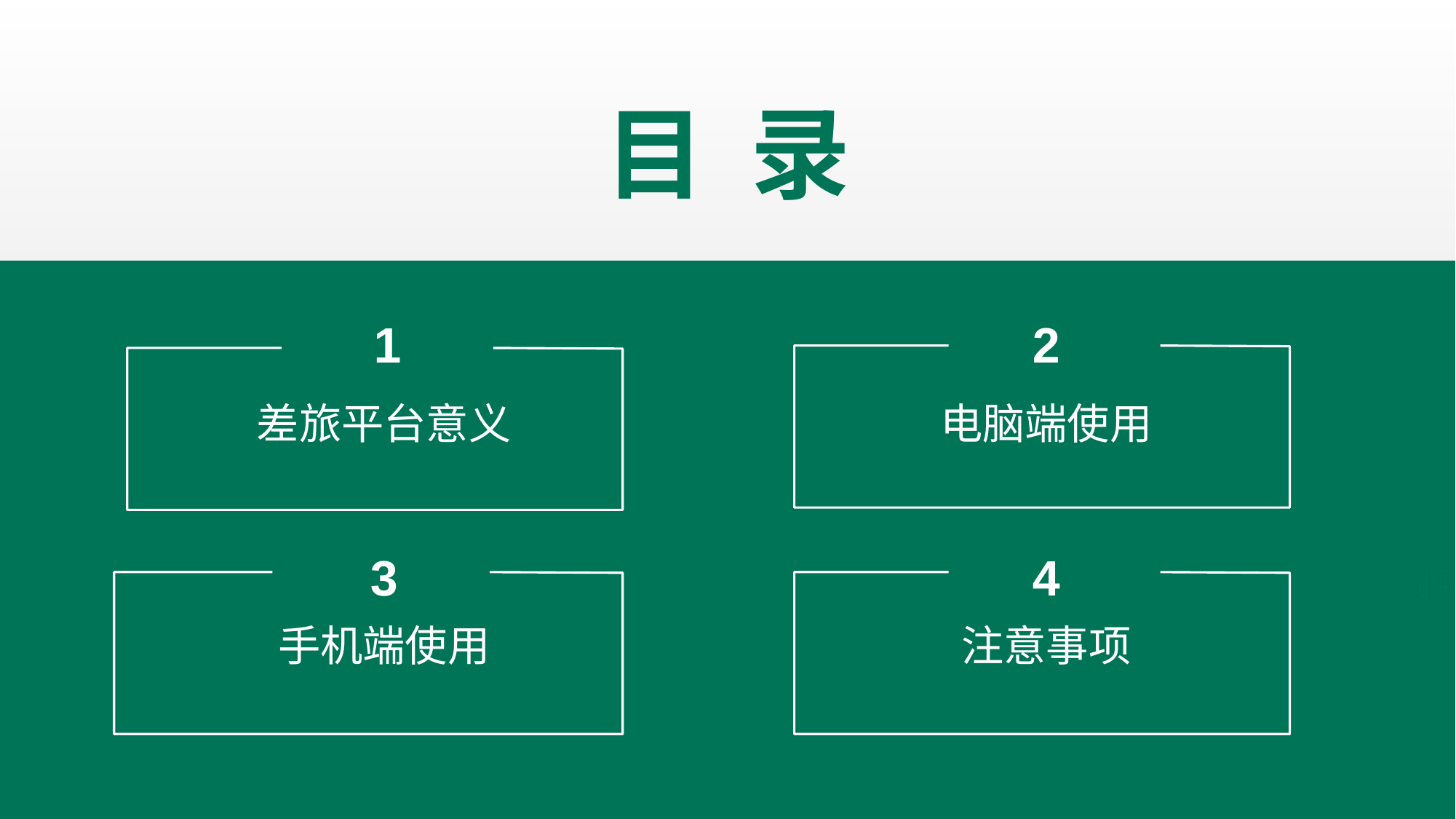

目  录
1
2

差旅平台意义
电脑端使用
3
4

手机端使用
注意事项